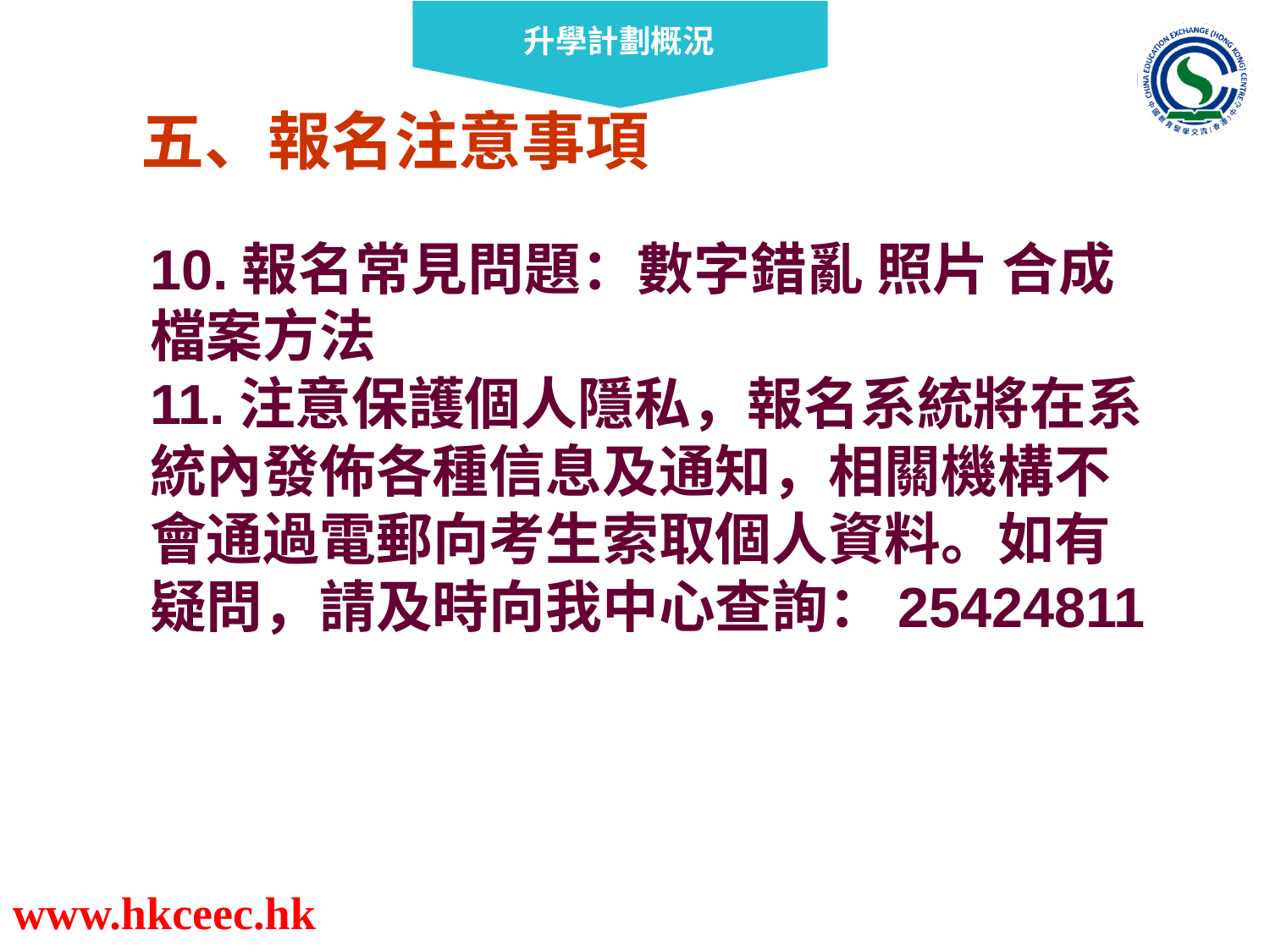

五、報名注意事項
10.報名常見問題：數字錯亂 照片 合成檔案方法
11.注意保護個人隱私，報名系統將在系統內發佈各種信息及通知，相關機構不會通過電郵向考生索取個人資料。如有疑問，請及時向我中心查詢：25424811